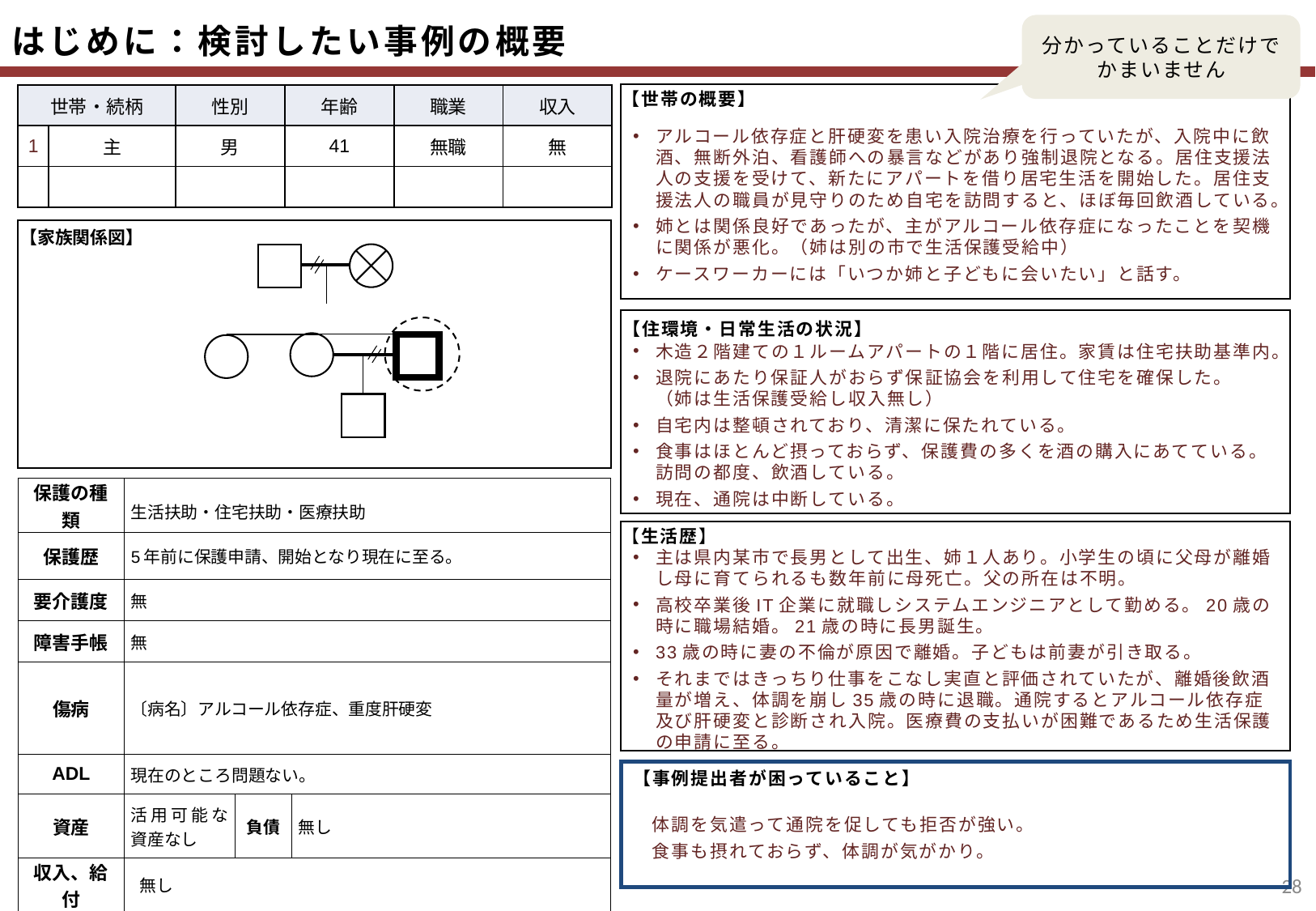

はじめに：検討したい事例の概要
分かっていることだけで
かまいません

アルコール依存症と肝硬変を患い入院治療を行っていたが、入院中に飲酒、無断外泊、看護師への暴言などがあり強制退院となる。居住支援法人の支援を受けて、新たにアパートを借り居宅生活を開始した。居住支援法人の職員が見守りのため自宅を訪問すると、ほぼ毎回飲酒している。
姉とは関係良好であったが、主がアルコール依存症になったことを契機に関係が悪化。（姉は別の市で生活保護受給中）
ケースワーカーには「いつか姉と子どもに会いたい」と話す。
| 世帯・続柄 |  | 性別 | 年齢 | 職業 | 収入 |
| --- | --- | --- | --- | --- | --- |
| 1 | 主 | 男 | 41 | 無職 | 無 |
|  |  |  |  |  |  |
【世帯の概要】

【家族関係図】

木造２階建ての１ルームアパートの１階に居住。家賃は住宅扶助基準内。
退院にあたり保証人がおらず保証協会を利用して住宅を確保した。
（姉は生活保護受給し収入無し）
自宅内は整頓されており、清潔に保たれている。
食事はほとんど摂っておらず、保護費の多くを酒の購入にあてている。訪問の都度、飲酒している。
現在、通院は中断している。
【住環境・日常生活の状況】
| 保護の種類 | 生活扶助・住宅扶助・医療扶助 |  |  |
| --- | --- | --- | --- |
| 保護歴 | 5年前に保護申請、開始となり現在に至る。 |  |  |
| 要介護度 | 無 |  |  |
| 障害手帳 | 無 |  |  |
| 傷病 | 〔病名〕アルコール依存症、重度肝硬変 |  |  |
| ADL | 現在のところ問題ない。 |  |  |
| 資産 | 活用可能な資産なし | 負債 | 無し |
| 収入、給付 | 無し |  |  |

主は県内某市で長男として出生、姉１人あり。小学生の頃に父母が離婚し母に育てられるも数年前に母死亡。父の所在は不明。
高校卒業後IT企業に就職しシステムエンジニアとして勤める。20歳の時に職場結婚。21歳の時に長男誕生。
33歳の時に妻の不倫が原因で離婚。子どもは前妻が引き取る。
それまではきっちり仕事をこなし実直と評価されていたが、離婚後飲酒量が増え、体調を崩し35歳の時に退職。通院するとアルコール依存症及び肝硬変と診断され入院。医療費の支払いが困難であるため生活保護の申請に至る。
【生活歴】

　体調を気遣って通院を促しても拒否が強い。
　食事も摂れておらず、体調が気がかり。
【事例提出者が困っていること】
28